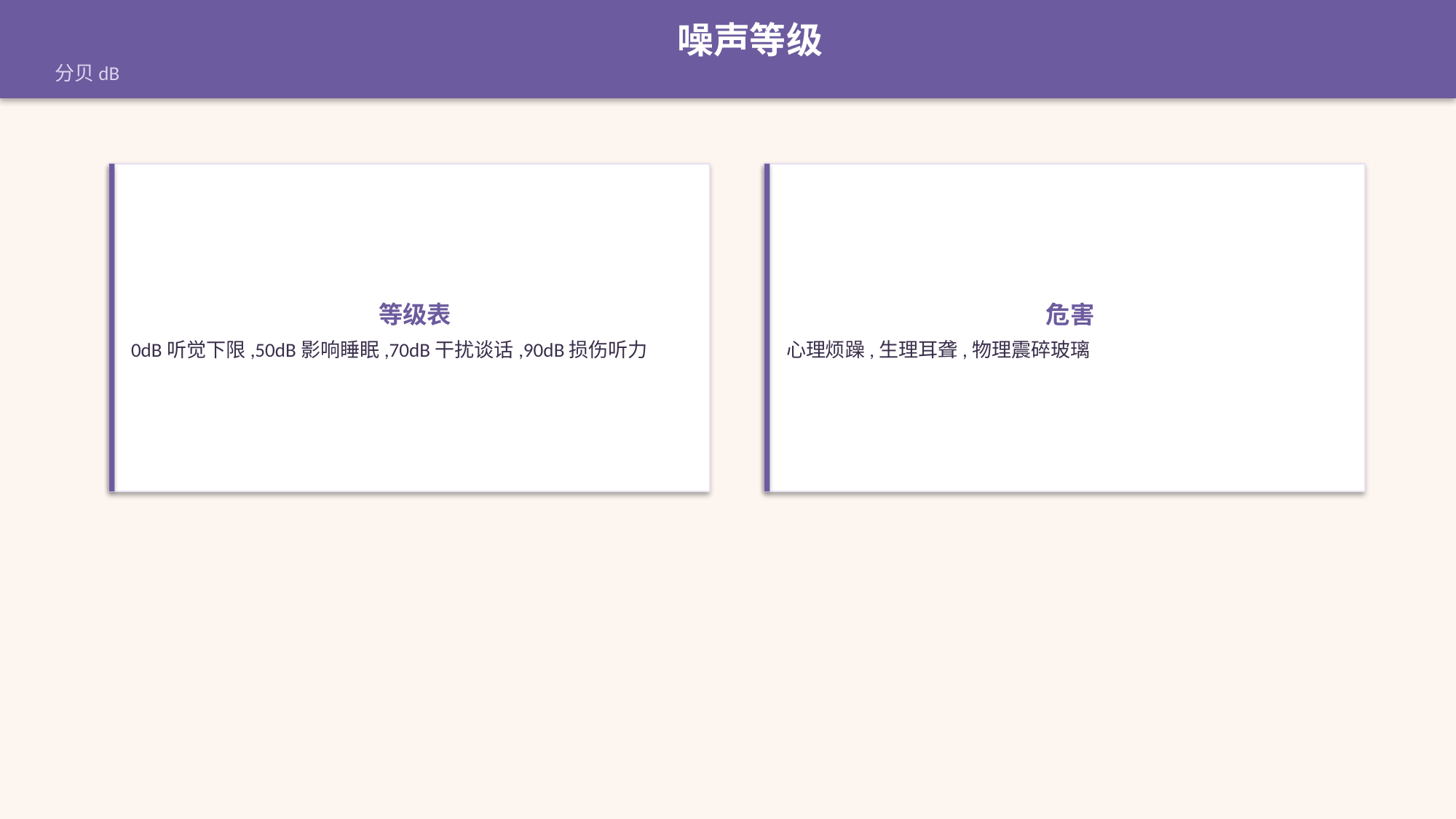

噪声等级
分贝dB
等级表
0dB听觉下限,50dB影响睡眠,70dB干扰谈话,90dB损伤听力

危害
心理烦躁,生理耳聋,物理震碎玻璃